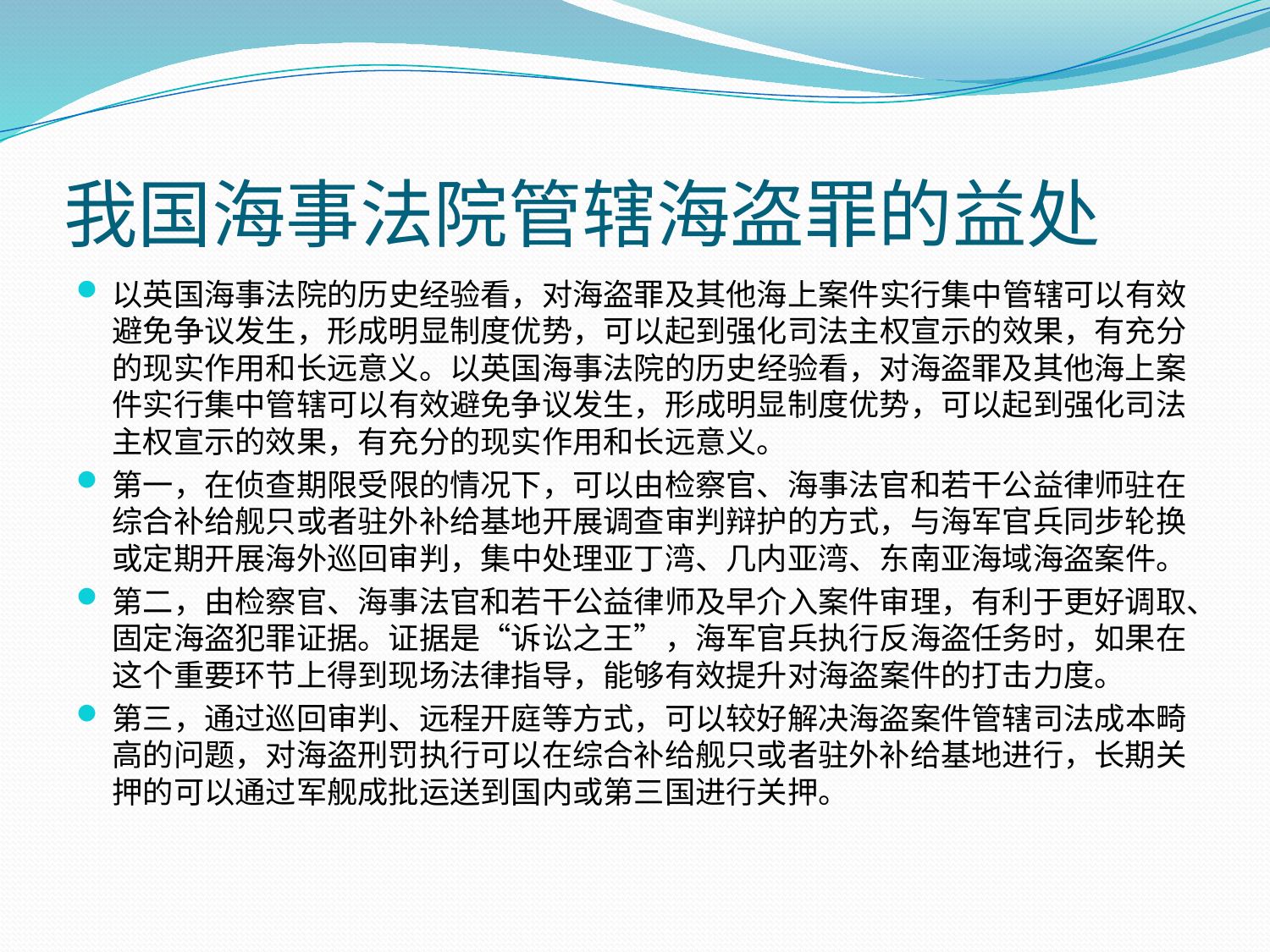

# 我国海事法院管辖海盗罪的益处
以英国海事法院的历史经验看，对海盗罪及其他海上案件实行集中管辖可以有效避免争议发生，形成明显制度优势，可以起到强化司法主权宣示的效果，有充分的现实作用和长远意义。以英国海事法院的历史经验看，对海盗罪及其他海上案件实行集中管辖可以有效避免争议发生，形成明显制度优势，可以起到强化司法主权宣示的效果，有充分的现实作用和长远意义。
第一，在侦查期限受限的情况下，可以由检察官、海事法官和若干公益律师驻在综合补给舰只或者驻外补给基地开展调查审判辩护的方式，与海军官兵同步轮换或定期开展海外巡回审判，集中处理亚丁湾、几内亚湾、东南亚海域海盗案件。
第二，由检察官、海事法官和若干公益律师及早介入案件审理，有利于更好调取、固定海盗犯罪证据。证据是“诉讼之王”，海军官兵执行反海盗任务时，如果在这个重要环节上得到现场法律指导，能够有效提升对海盗案件的打击力度。
第三，通过巡回审判、远程开庭等方式，可以较好解决海盗案件管辖司法成本畸高的问题，对海盗刑罚执行可以在综合补给舰只或者驻外补给基地进行，长期关押的可以通过军舰成批运送到国内或第三国进行关押。